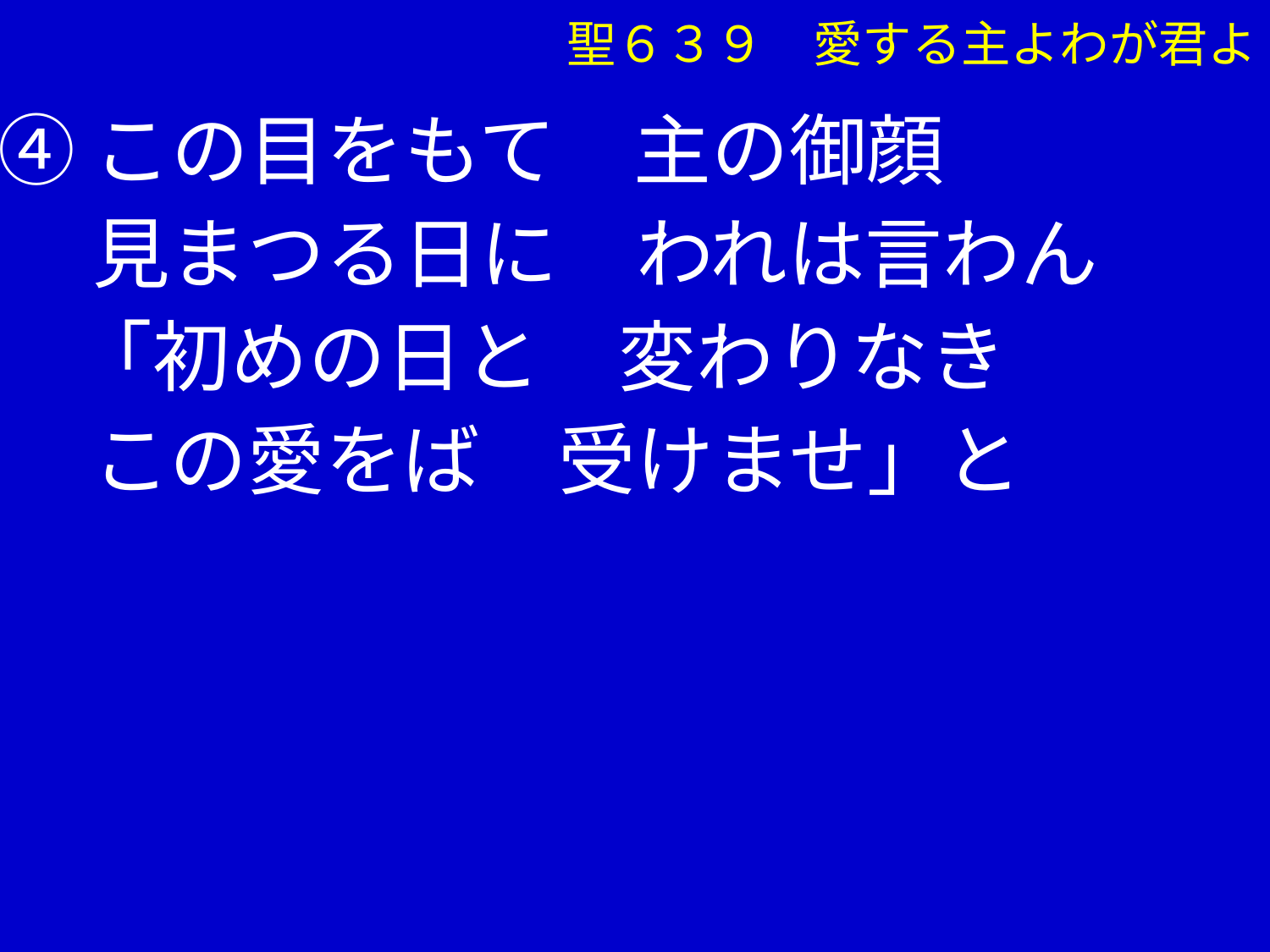

④この目をもて　主の御顔
　 見まつる日に　われは言わん
　「初めの日と　変わりなき
　 この愛をば　受けませ」と

聖６３９　愛する主よわが君よ